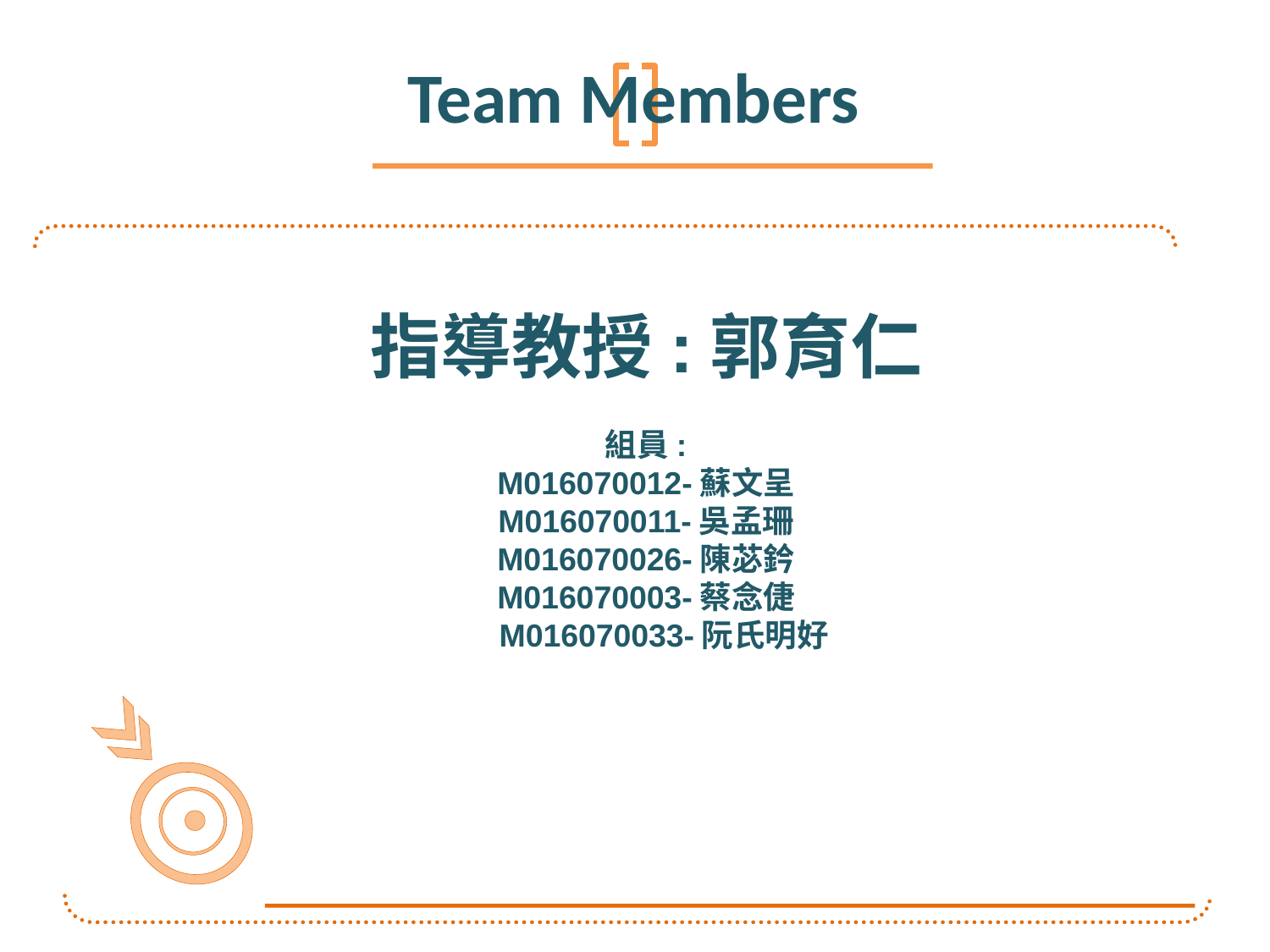

Team Members

指導教授:郭育仁

組員:
M016070012-蘇文呈
M016070011-吳孟珊
M016070026-陳苾鈐
M016070003-蔡念倢
    M016070033-阮氏明好